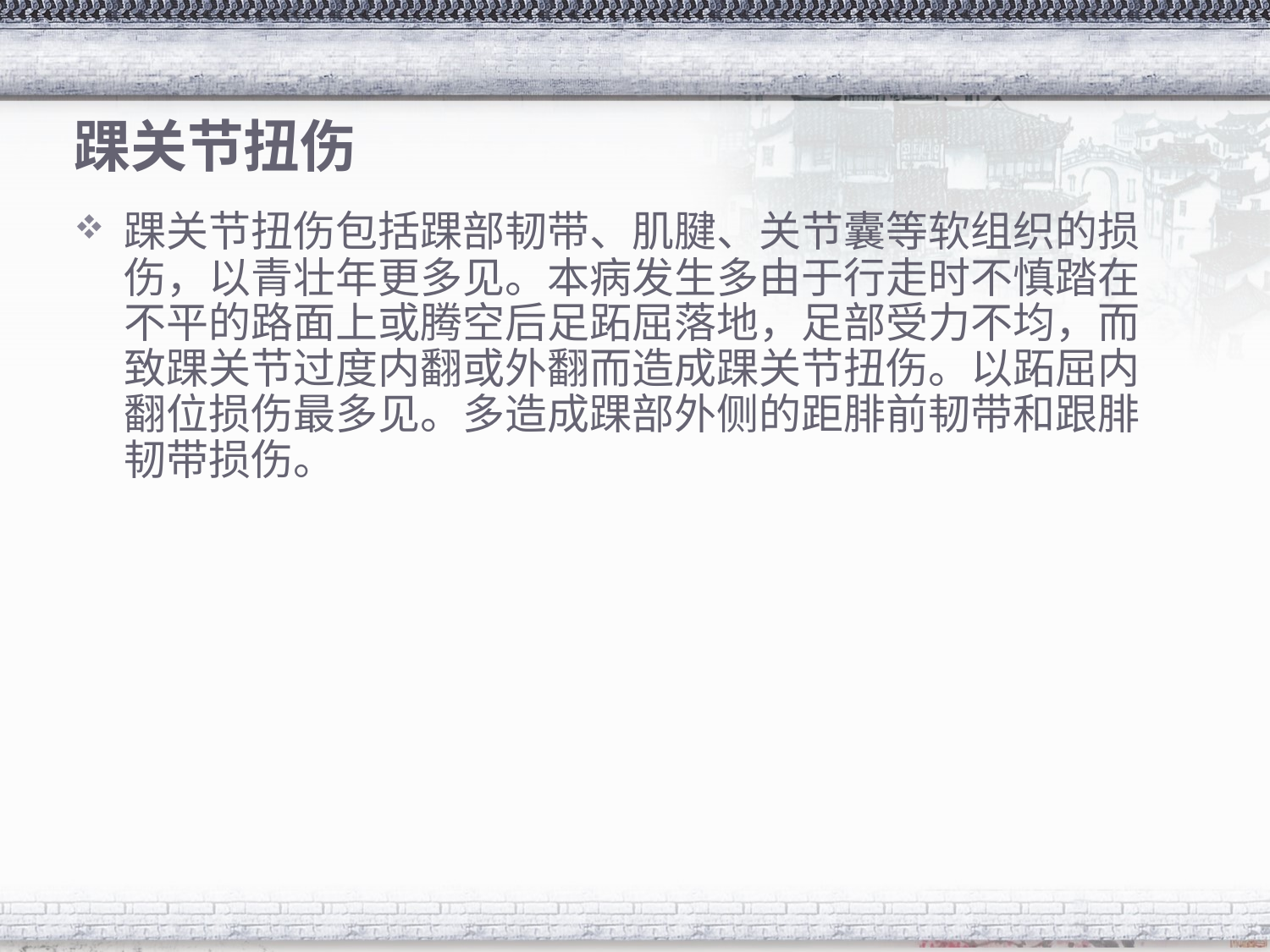

# 踝关节扭伤
踝关节扭伤包括踝部韧带、肌腱、关节囊等软组织的损伤，以青壮年更多见。本病发生多由于行走时不慎踏在不平的路面上或腾空后足跖屈落地，足部受力不均，而致踝关节过度内翻或外翻而造成踝关节扭伤。以跖屈内翻位损伤最多见。多造成踝部外侧的距腓前韧带和跟腓韧带损伤。